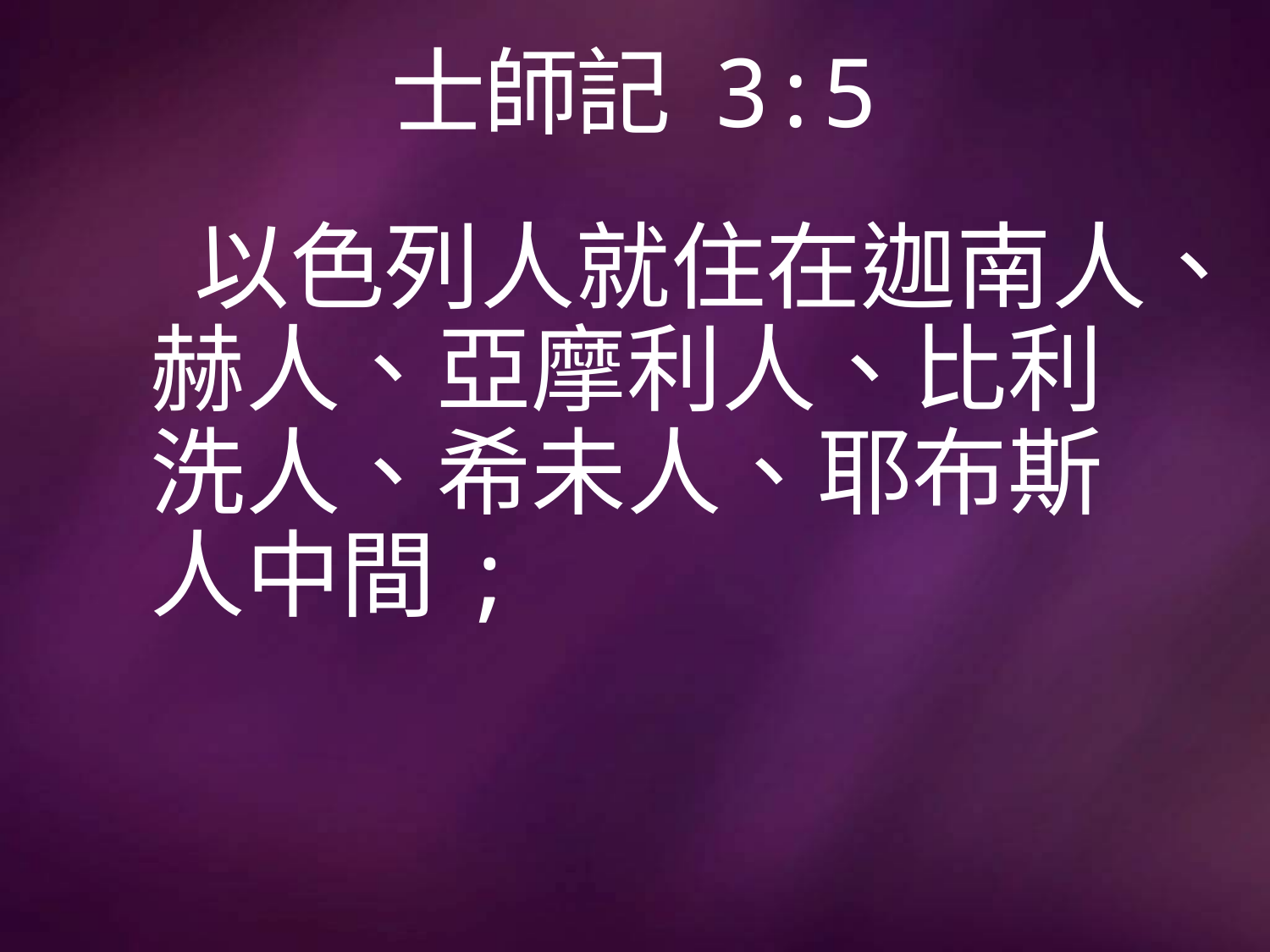

# 士師記 3:5
	 以色列人就住在迦南人、赫人、亞摩利人、比利洗人、希未人、耶布斯人中間;